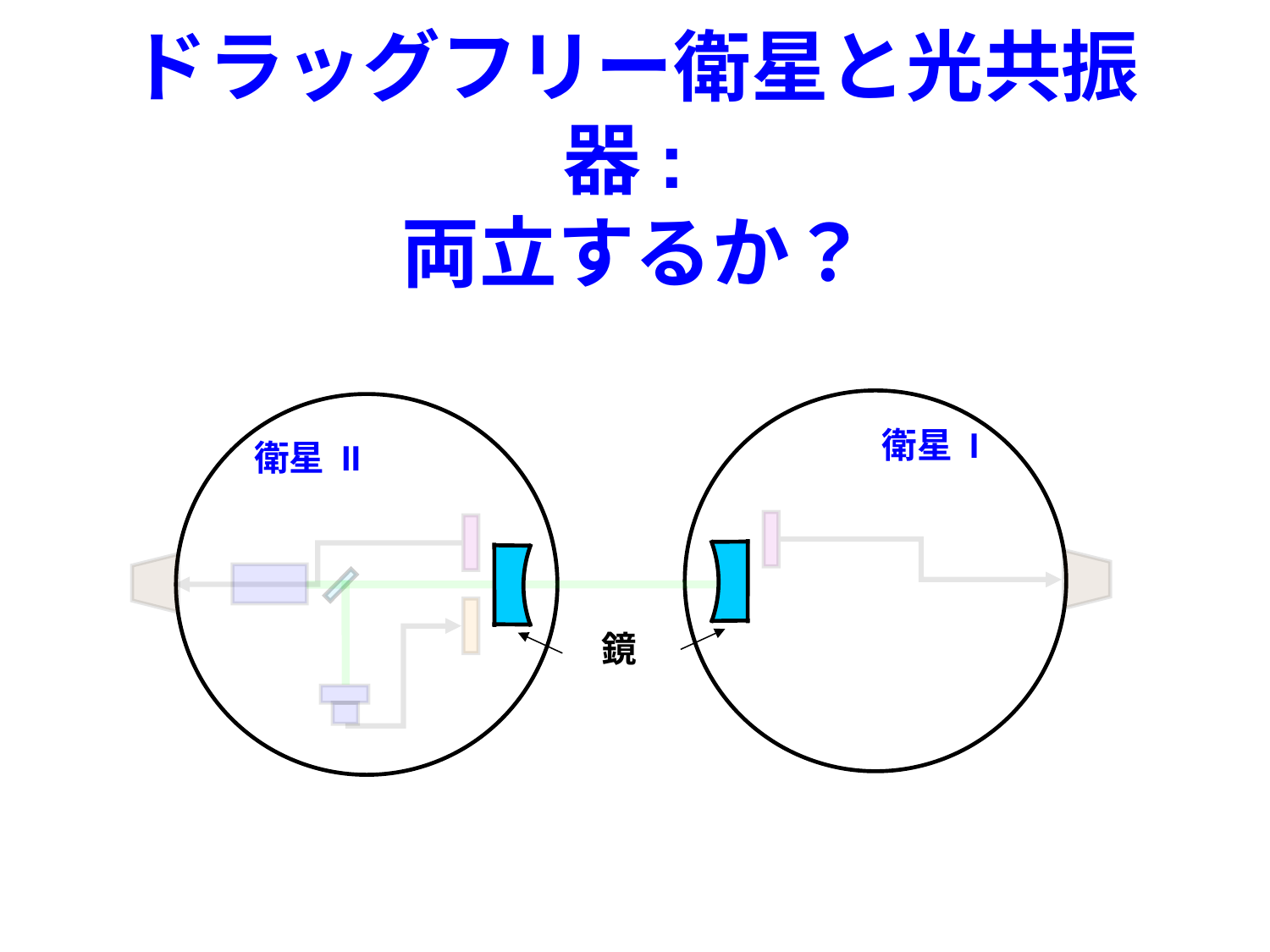

# ドラッグフリー衛星と光共振器: 両立するか？

衛星 I

衛星 II

鏡